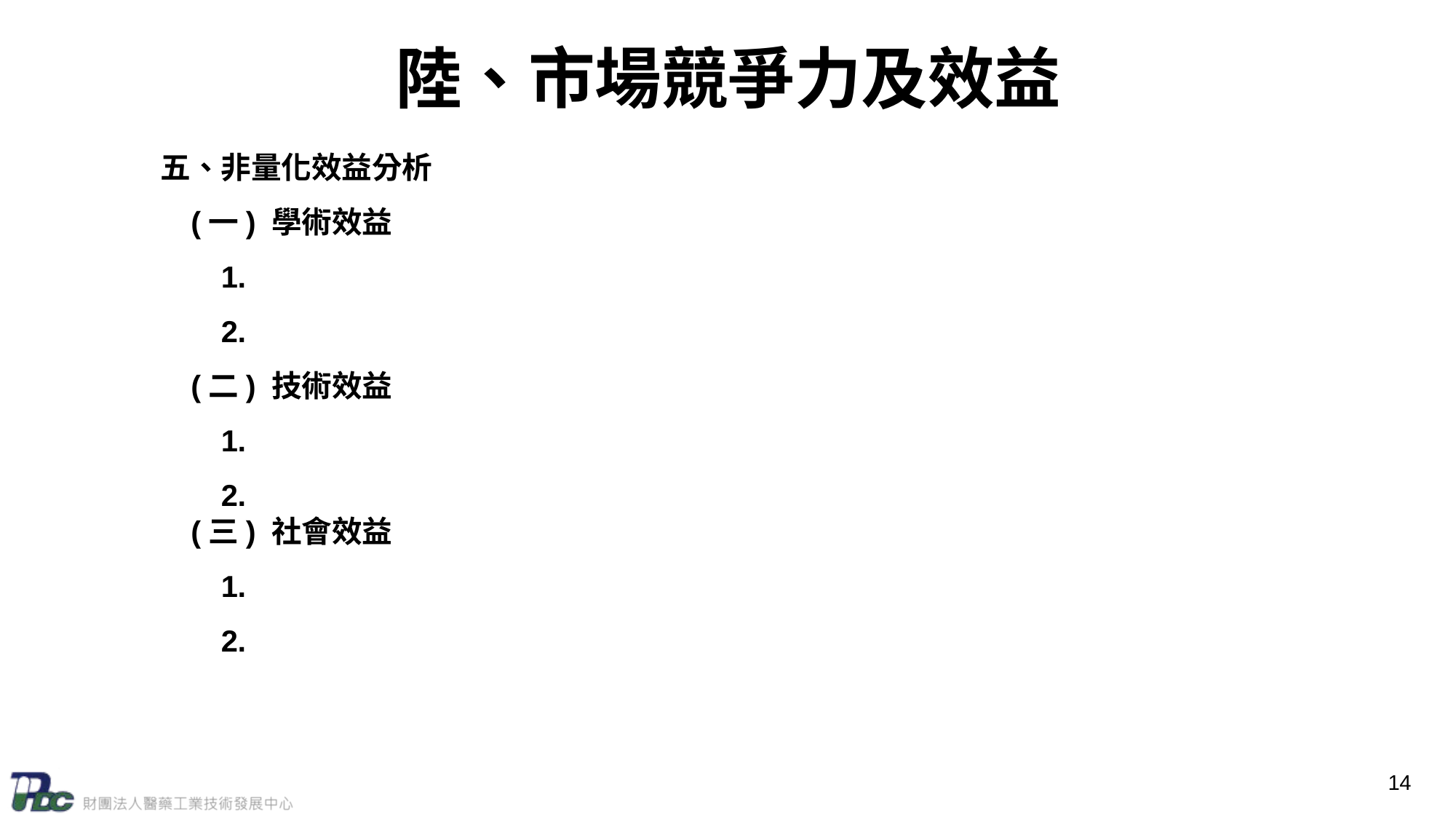

# 陸、市場競爭力及效益
五、非量化效益分析
(一) 學術效益
1.
2.
(二) 技術效益
1.
2.
(三) 社會效益
1.
2.
14